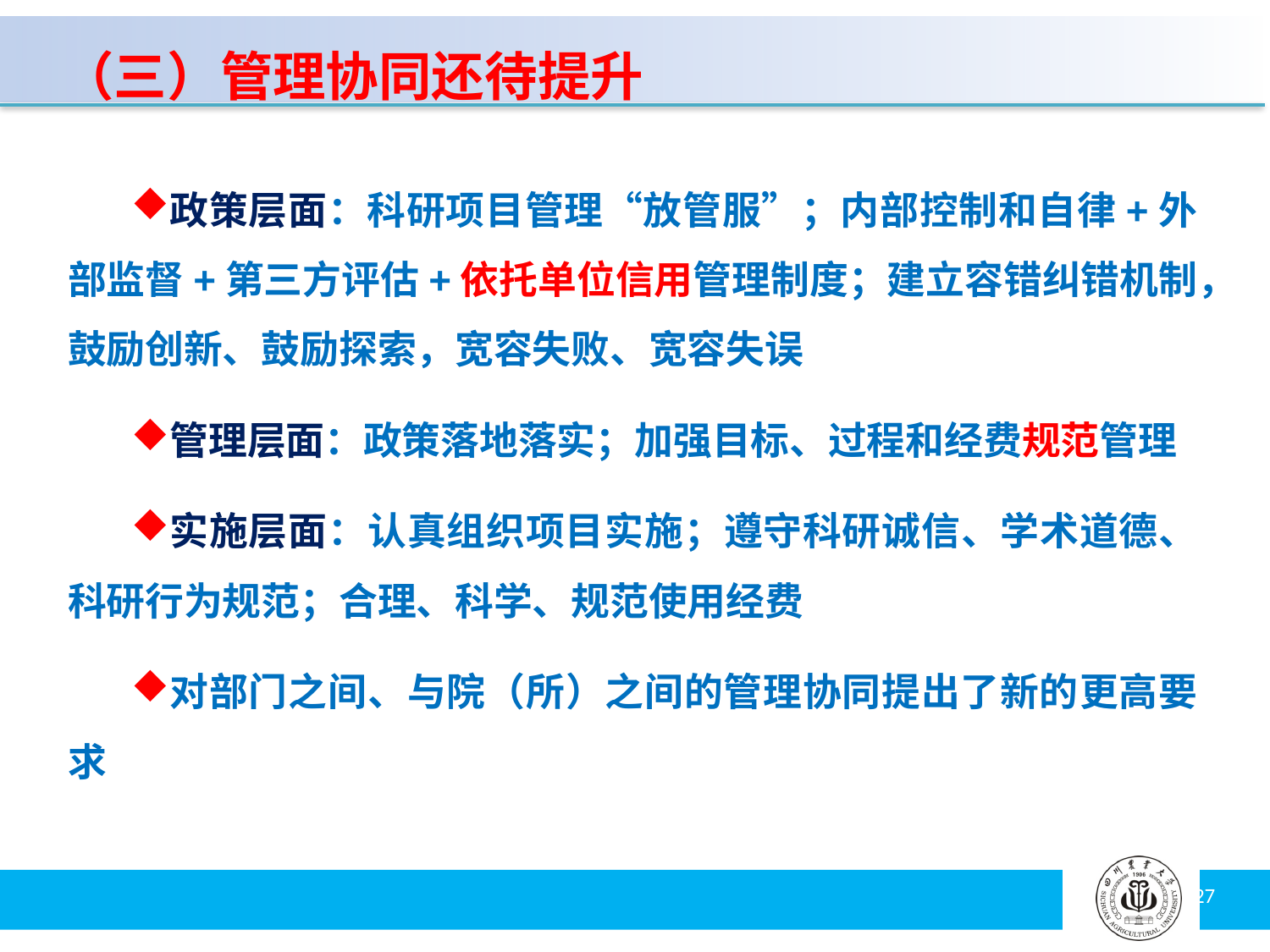

（三）管理协同还待提升
政策层面：科研项目管理“放管服”；内部控制和自律+外部监督+第三方评估+依托单位信用管理制度；建立容错纠错机制，鼓励创新、鼓励探索，宽容失败、宽容失误
管理层面：政策落地落实；加强目标、过程和经费规范管理
实施层面：认真组织项目实施；遵守科研诚信、学术道德、科研行为规范；合理、科学、规范使用经费
对部门之间、与院（所）之间的管理协同提出了新的更高要求